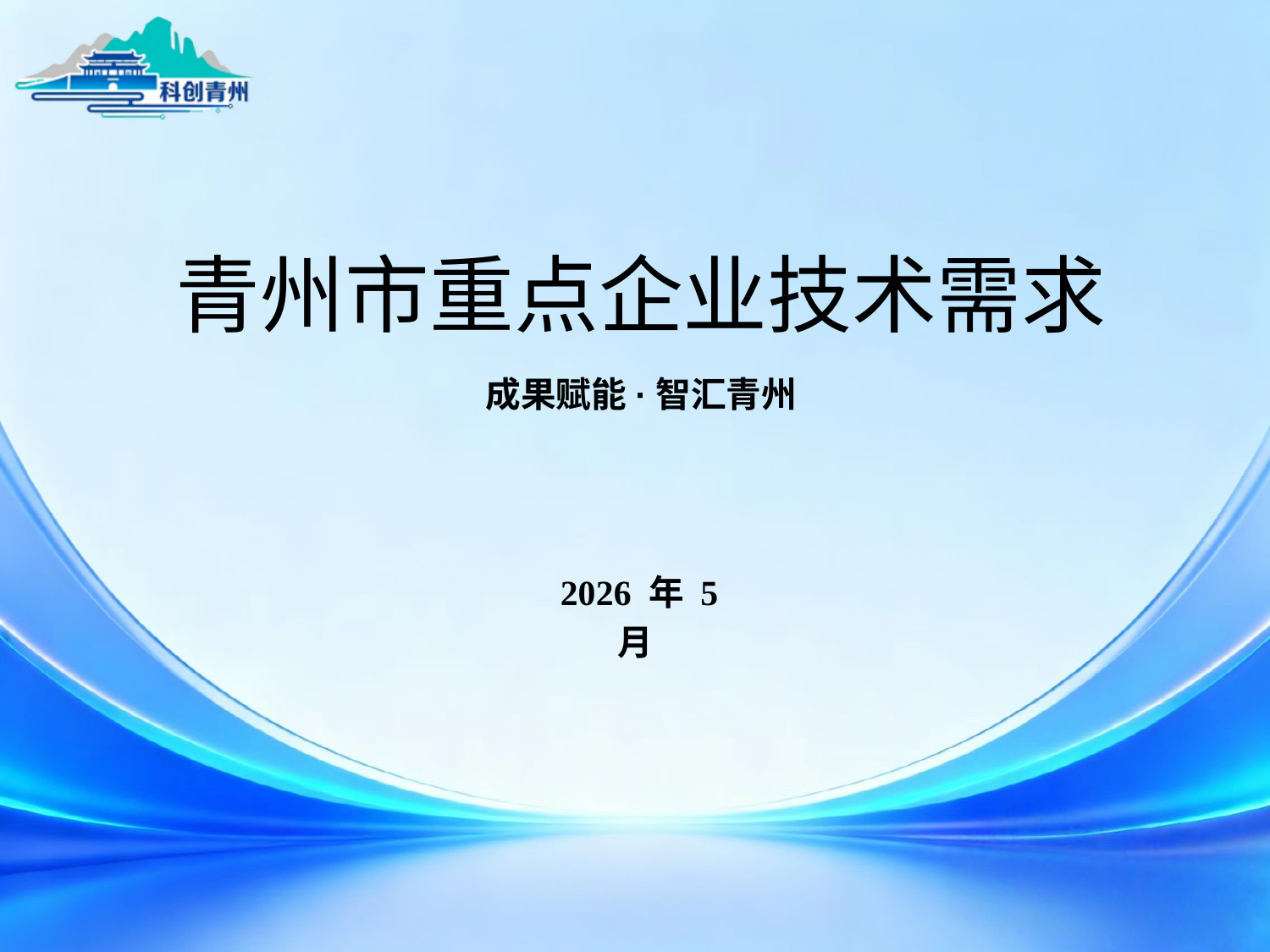

# 青州市重点企业技术需求
成果赋能·智汇青州

 2026 年 5 月